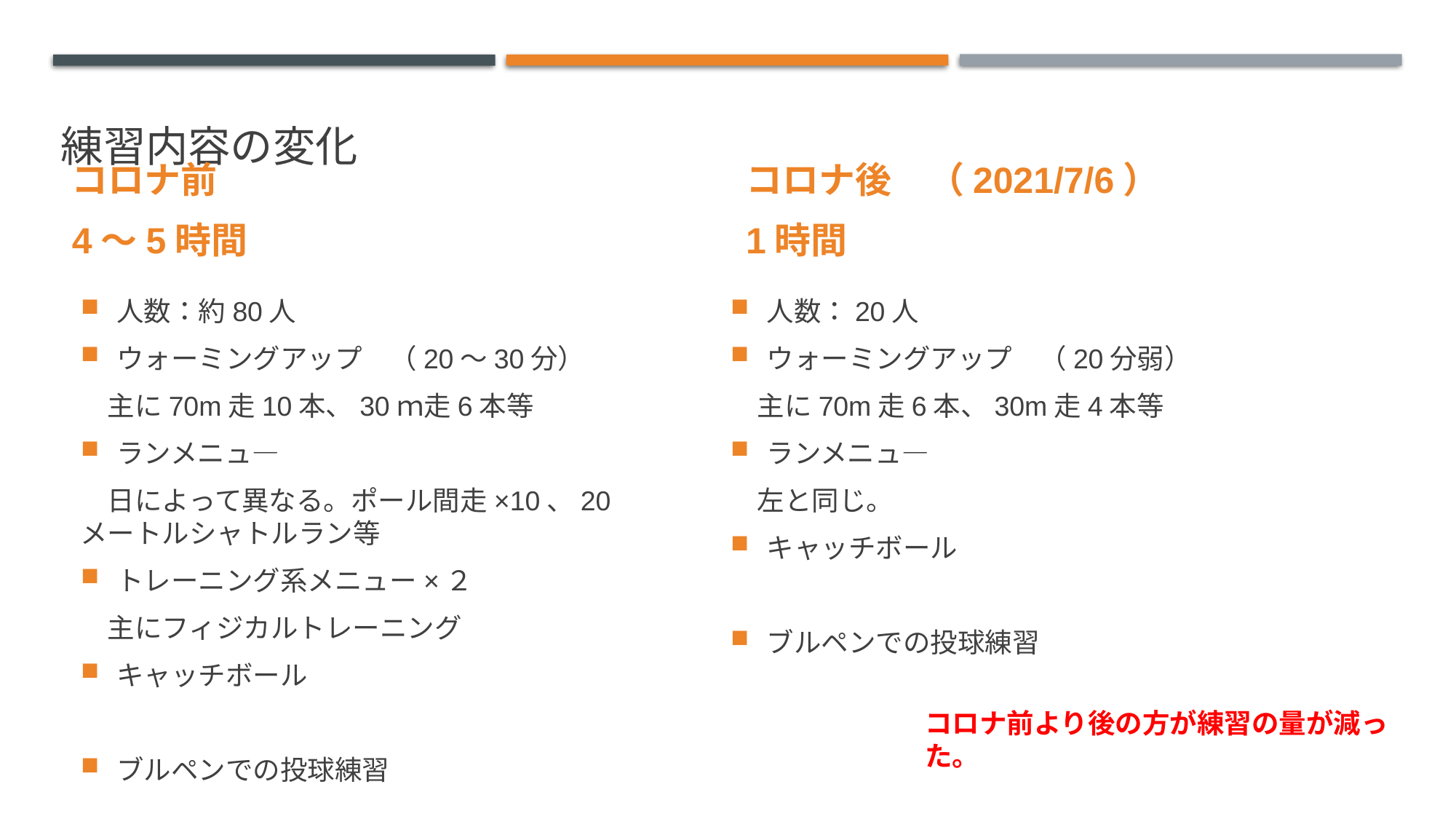

# 練習内容の変化
コロナ前
4～5時間
コロナ後　（2021/7/6）
1時間
人数：約80人
ウォーミングアップ　（20～30分）
　主に70m走10本、30ｍ走6本等
ランメニュ―
　日によって異なる。ポール間走×10、20メートルシャトルラン等
トレーニング系メニュー×２
　主にフィジカルトレーニング
キャッチボール

ブルペンでの投球練習

人数：20人
ウォーミングアップ　（20分弱）
　主に70m走6本、30m走4本等
ランメニュ―
　左と同じ。
キャッチボール

ブルペンでの投球練習

コロナ前より後の方が練習の量が減った。